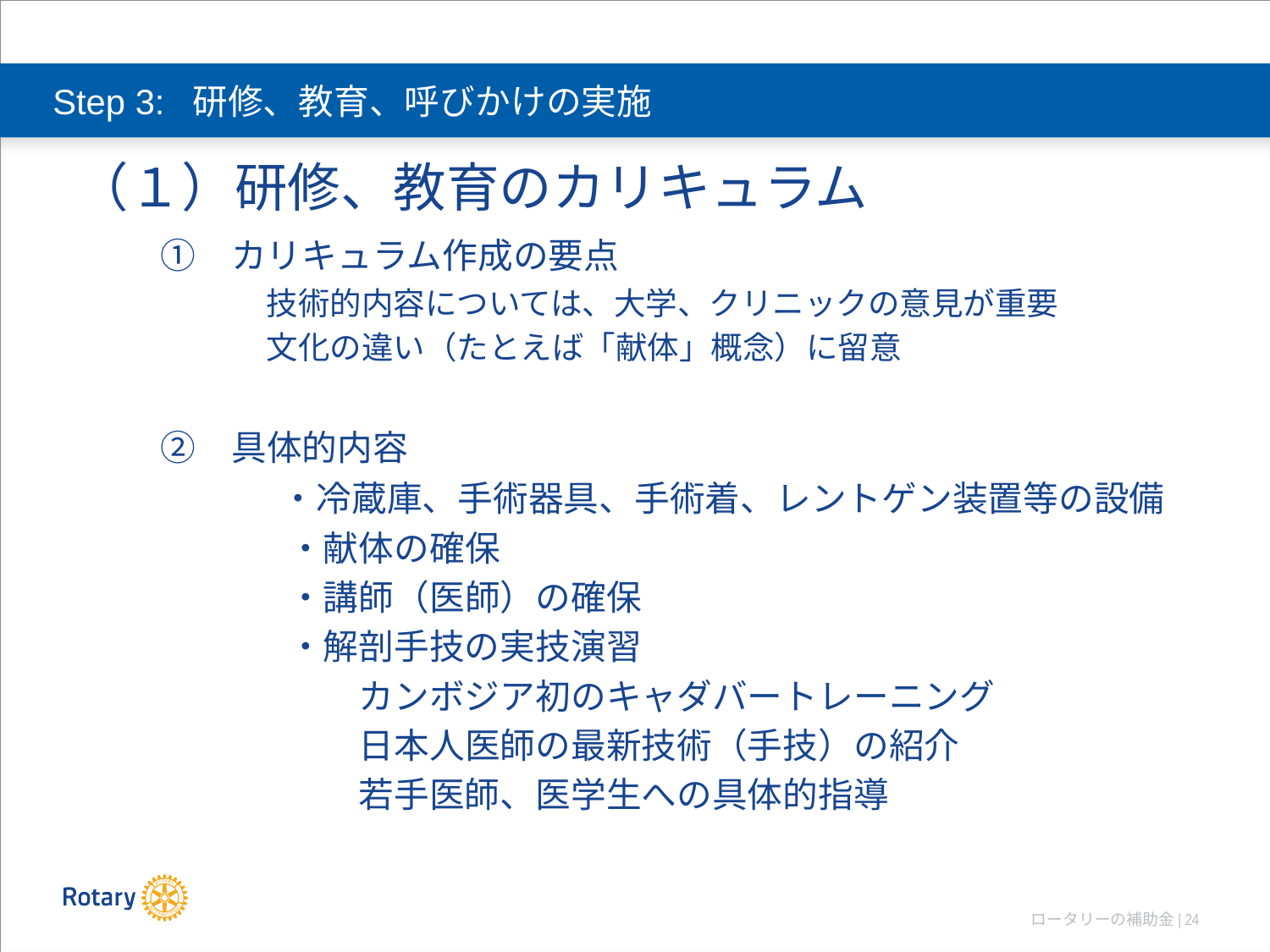

# Step 3:  研修、教育、呼びかけの実施
（１）研修、教育のカリキュラム
　　①　カリキュラム作成の要点
　　　　　　技術的内容については、大学、クリニックの意見が重要
　　　　　　文化の違い（たとえば「献体」概念）に留意

　　②　具体的内容
　　　　　　  ・冷蔵庫、手術器具、手術着、レントゲン装置等の設備
　　　　　　・献体の確保
　　　　　　・講師（医師）の確保
　　　　　　・解剖手技の実技演習
　　　　　　　　カンボジア初のキャダバートレーニング
　　　　　　　　日本人医師の最新技術（手技）の紹介
　　　　　　　　若手医師、医学生への具体的指導